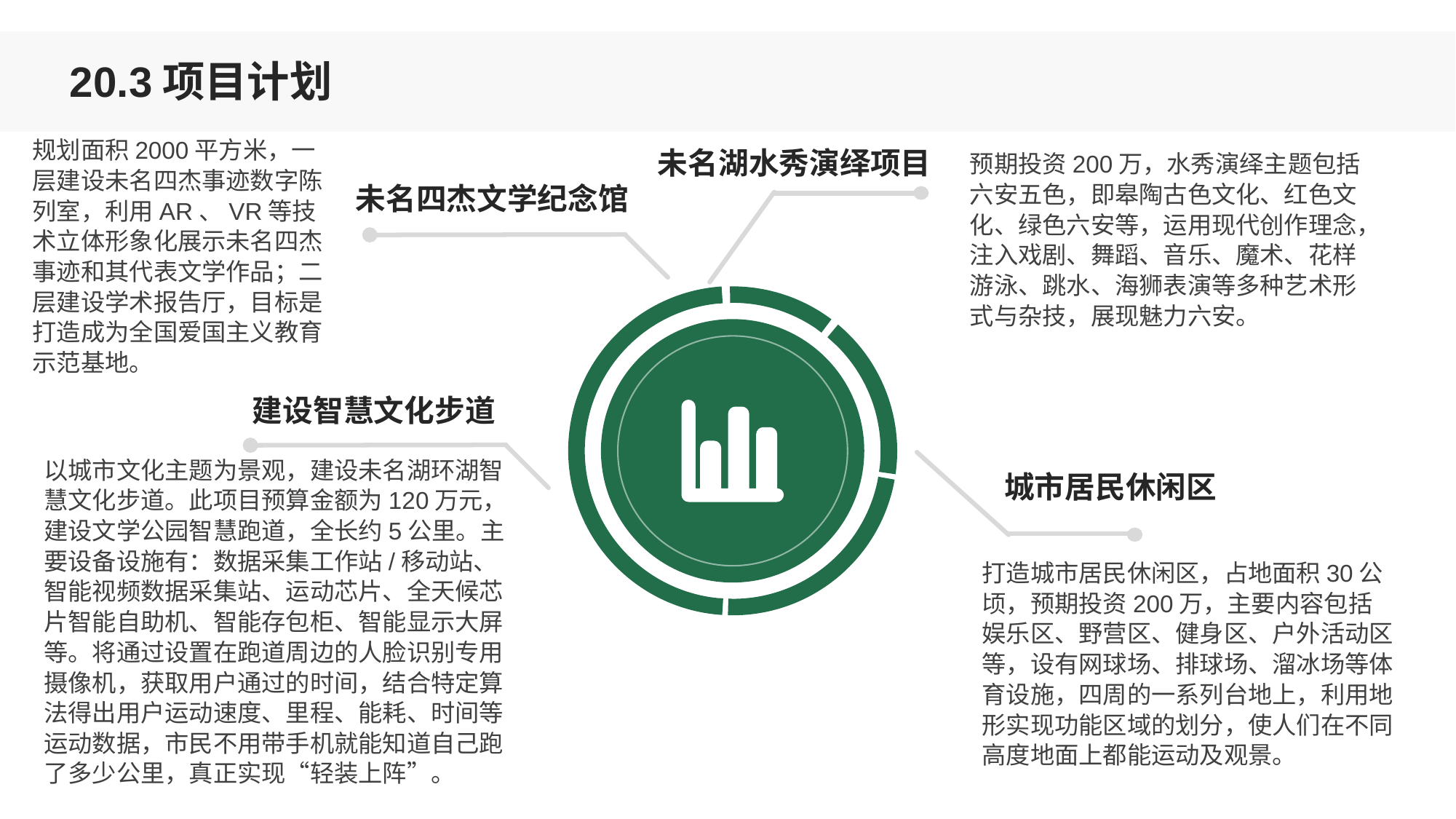

20.3项目计划
规划面积2000平方米，一层建设未名四杰事迹数字陈列室，利用AR、VR等技术立体形象化展示未名四杰事迹和其代表文学作品；二层建设学术报告厅，目标是打造成为全国爱国主义教育示范基地。
未名湖水秀演绎项目
预期投资200万，水秀演绎主题包括六安五色，即皋陶古色文化、红色文化、绿色六安等，运用现代创作理念，注入戏剧、舞蹈、音乐、魔术、花样游泳、跳水、海狮表演等多种艺术形式与杂技，展现魅力六安。
未名四杰文学纪念馆

建设智慧文化步道

以城市文化主题为景观，建设未名湖环湖智慧文化步道。此项目预算金额为120万元，建设文学公园智慧跑道，全长约5公里。主要设备设施有：数据采集工作站/移动站、智能视频数据采集站、运动芯片、全天候芯片智能自助机、智能存包柜、智能显示大屏等。将通过设置在跑道周边的人脸识别专用摄像机，获取用户通过的时间，结合特定算法得出用户运动速度、里程、能耗、时间等运动数据，市民不用带手机就能知道自己跑了多少公里，真正实现“轻装上阵”。

城市居民休闲区
打造城市居民休闲区，占地面积30公顷，预期投资200万，主要内容包括娱乐区、野营区、健身区、户外活动区等，设有网球场、排球场、溜冰场等体育设施，四周的一系列台地上，利用地形实现功能区域的划分，使人们在不同高度地面上都能运动及观景。